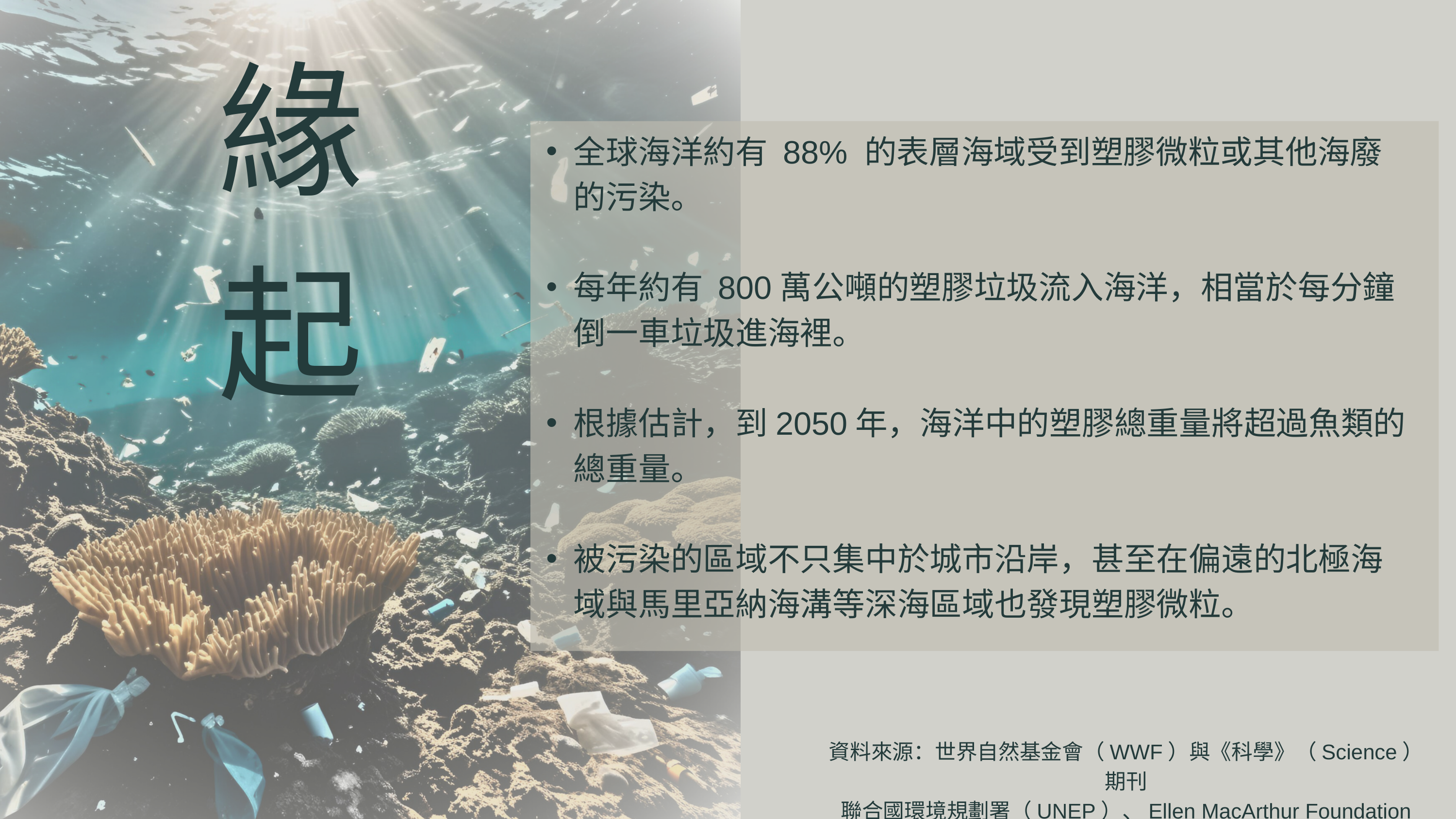

緣
起

全球海洋約有 88% 的表層海域受到塑膠微粒或其他海廢的污染。

每年約有 800萬公噸的塑膠垃圾流入海洋，相當於每分鐘倒一車垃圾進海裡。

根據估計，到2050年，海洋中的塑膠總重量將超過魚類的總重量。

被污染的區域不只集中於城市沿岸，甚至在偏遠的北極海域與馬里亞納海溝等深海區域也發現塑膠微粒。

資料來源：世界自然基金會（WWF）與《科學》（Science）期刊
聯合國環境規劃署（UNEP）、Ellen MacArthur Foundation